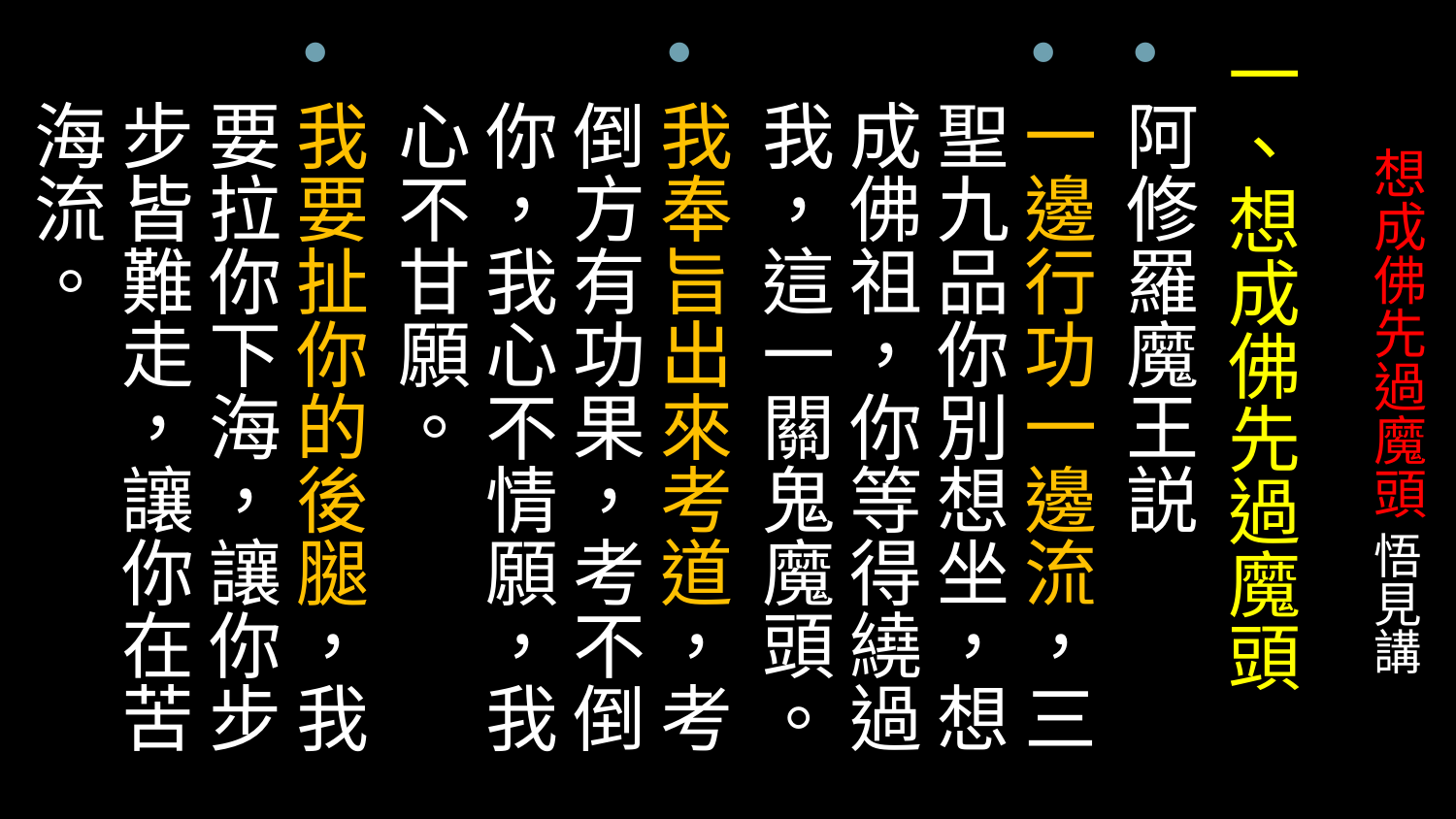

一、想成佛先過魔頭
阿修羅魔王説
一邊行功一邊流，三聖九品你別想坐，想成佛祖，你等得繞過我，這一關鬼魔頭。
我奉旨出來考道，考倒方有功果，考不倒你，我心不情願，我心不甘願。
我要扯你的後腿，我要拉你下海，讓你步步皆難走，讓你在苦海流。
# 想成佛先過魔頭 悟見講